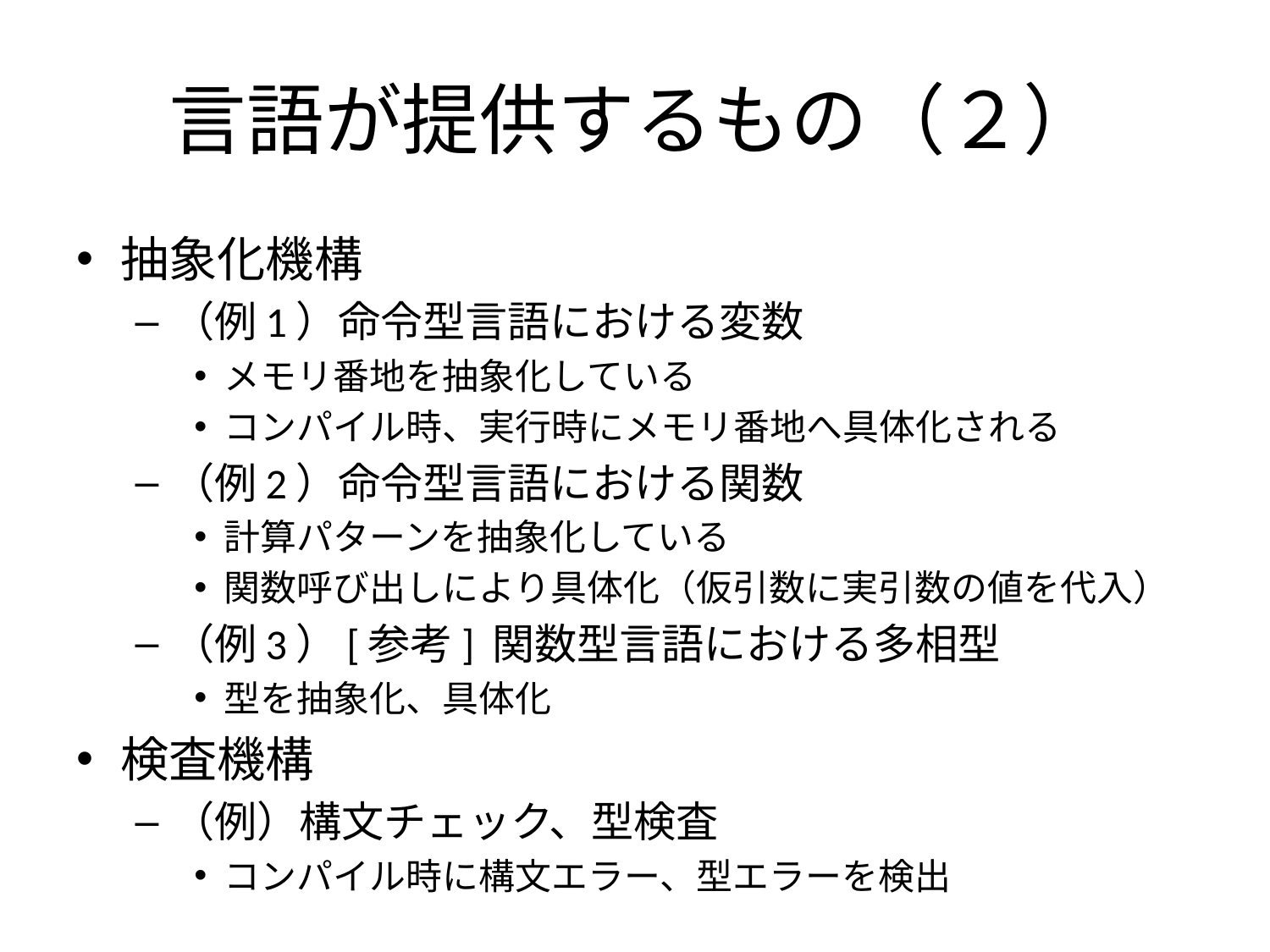

# 言語が提供するもの（２）
抽象化機構
（例1）命令型言語における変数
メモリ番地を抽象化している
コンパイル時、実行時にメモリ番地へ具体化される
（例2）命令型言語における関数
計算パターンを抽象化している
関数呼び出しにより具体化（仮引数に実引数の値を代入）
（例3）[参考] 関数型言語における多相型
型を抽象化、具体化
検査機構
（例）構文チェック、型検査
コンパイル時に構文エラー、型エラーを検出